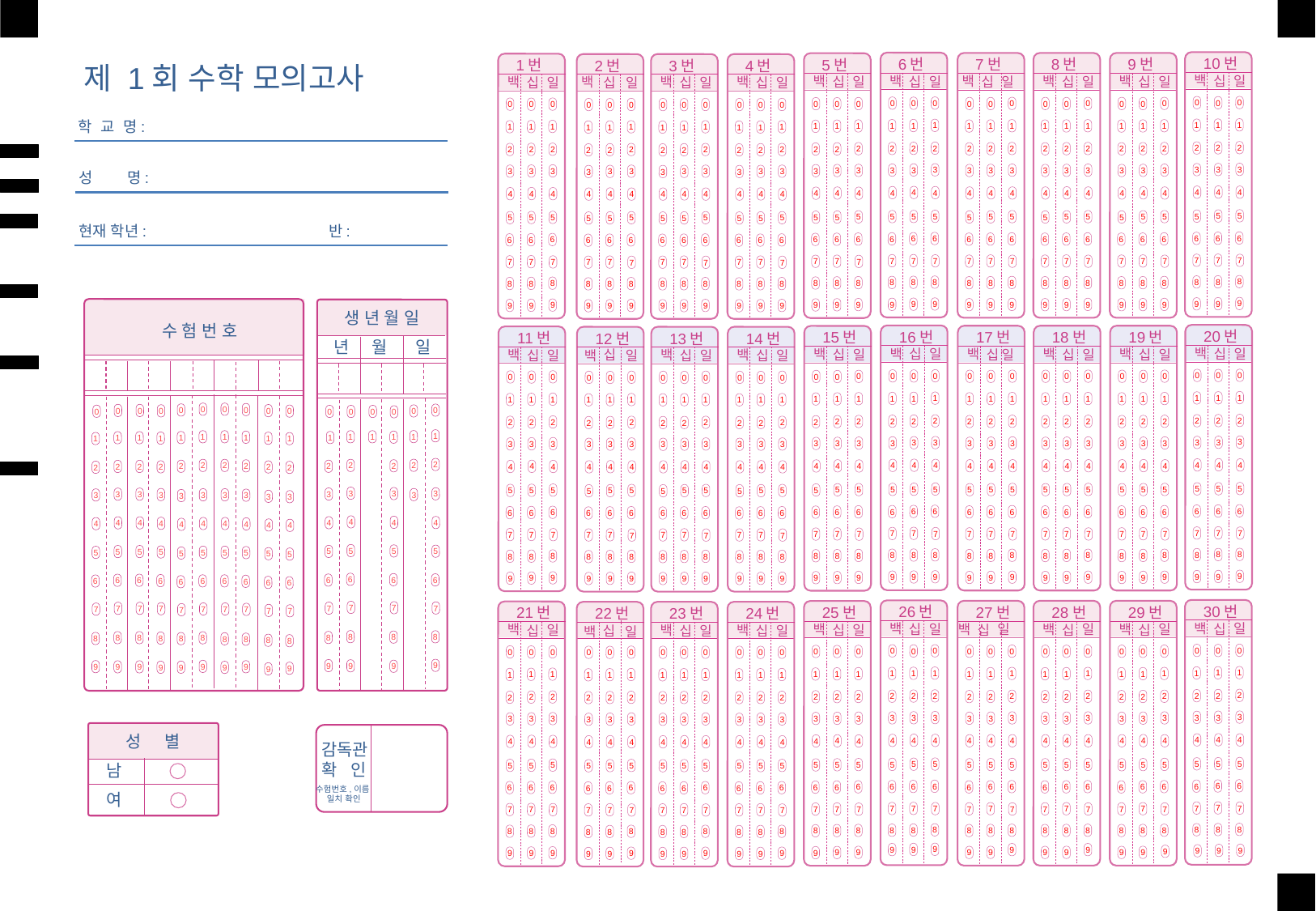

10번
6번
7번

0
0
0
1
1
1
2
2
2
3
3
3
4
4
4
5
5
5
6
6
6
7
7
7
8
8
8
9
9
9
17번

백
일
십
0
0
0
1
1
1
2
2
2
3
3
3
4
4
4
5
5
5
6
6
6
7
7
7
8
8
8
9
9
9
27번

0
0
0
1
1
1
2
2
2
3
3
3
4
4
4
5
5
5
6
6
6
7
7
7
8
8
8
9
9
9
백
일
십
8번
9번
5번
1번
2번
3번
4번

제 1회 수학 모의고사

백
일
십
백
일
십
백
일
십
백
일
십
백
일
십
백
일
십
백
백
일
십
백
일
십
십
일
0
0
0
0
0
0
0
0
0
0
0
0
0
0
0
0
0
0
0
0
0
0
0
0
0
0
0
학  교  명:
1
1
1
1
1
1
1
1
1
1
1
1
1
1
1
1
1
1
1
1
1
1
1
1
1
1
1
2
2
2
2
2
2
2
2
2
2
2
2
2
2
2
2
2
2
2
2
2
2
2
2
2
2
2

성        명:
3
3
3
3
3
3
3
3
3
3
3
3
3
3
3
3
3
3
3
3
3
3
3
3
3
3
3

4
4
4
4
4
4
4
4
4
4
4
4
4
4
4
4
4
4
4
4
4
4
4
4
4
4
4
5
5
5
5
5
5
5
5
5
5
5
5
5
5
5
5
5
5
5
5
5
5
5
5
5
5
5

현재 학년:                                          반:
6
6
6
6
6
6
6
6
6
6
6
6
6
6
6
6
6
6
6
6
6
6
6
6
6
6
6
7
7
7
7
7
7
7
7
7
7
7
7
7
7
7
7
7
7
7
7
7
7
7
7
7
7
7
8
8
8
8
8
8
8
8
8
8
8
8
8
8
8
8
8
8
8
8
8
8
8
8
8
8
8

9
9
9
9
9
9
9
9
9
9
9
9
9
9
9
9

9

9
9
9
9

생 년 월 일
년     월      일
0
0
0
0
0
0
1
1
1
1
1
1
2
2
2
2
2
3
3
3
3
3
4
4
4
4
5
5
5
5
6
6
6
6
7
7
7
7
8
8
8
8
9
9
9
9

감독관
확   인
수험번호,이름
일치 확인
9
9
9
9
9
9
수 험 번 호
20번
16번
18번
19번
15번
11번
12번
13번
14번

백
백
일
십
백
백
백
일
십
일
일
백
십
십
일
십
백
백
십
일
십
백
일
일
일
십
십

0
0
0
0
0
0
0
0
0
0
0
0
0
0
0
0
0
0
0
0
0
0
0
0
0
0
0
1
1
1
1
1
1
1
1
1
1
1
1
1
1
1
1
1
1
1
1
1
1
1
1
1
1
1
0
0
1
1
2
2
3
3
4
4
5
5
6
6
7
7
8
8
9
9
0
0
0
0
0
0
0
0
2
2
2
2
2
2
2
2
2
2
2
2
2
2
2
2
2
2
2
2
2
2
2
2
2
2
2
1
1
1
1
1
1
1
1
3
3
3
3
3
3
3
3
3
3
3
3
3
3
3
3
3
3
3
3
3
3
3
3
3
3
3
4
4
4
4
4
4
2
2
4
4
4
4
4
4
4
2
4
4
2
4
4
4
2
2
4
4
4
4
4
4
4
4
4
2
2

5
5
5
5
5
5
5
5
5
5
5
5
5
5
5
5
5
5
5
5
5
5
5
5
5
5
5
3
3
3
3
3
3
3
3
6
6
6
6
6
6
6
6
6
6
6
6
6
6
6
6
6
6
6
6
6
6
6
6
6
6
6
4
4
4
4
4
4
4
4
7
7
7
7
7
7
7
7
7
7
7
7
7
7
7
7
7
7
7
7
7
7
7
7
7
7
7
5
5
5
5
5
5
5
5
8
8
8
8
8
8
8
8
8
8
8
8
8
8
8
8
8
8
8
8
8
8
8
8
8
8
8
9
9
9
9
9
9
9
9
9
9
9
9
9
9
9
9
9
9
9
9
9
9
9
9
9
9
9
6
6
6
6
6
6
6
6
30번
26번
28번
29번
25번
21번
22번
23번
24번

7
7
7
7
7
7
7
7
백
일
십
백
일
십
백
일
십
백
일
십
백
일
십
백
일
십
백
일
십
백
일
십
백
일
십
십
백
일
8
8
8
8
8
8
8
8
0
0
0
0
0
0
0
0
0
0
0
0
0
0
0
0
0
0
0
0
0
0
0
0
0
0
0
9
9
9
9
9
9
9
9
1
1
1
1
1
1
1
1
1
1
1
1
1
1
1
1
1
1
1
1
1
1
1
1
1
1
1
2
2
2
2
2
2
2
2
2
2
2
2
2
2
2
2
2
2
2
2
2
2
2
2
2
2
2
3
3
3
3
3
3
3
3
3
3
3
3
3
3
3
3
3
3
3
3
3
3
3
3
3
3
3

성     별
4
4
4
4
4
4
4
4
4
4
4
4
4
4
4
4
4
4
4
4
4
4
4
4
4
4
4
남
5
5
5
5
5
5
5
5
5
5
5
5
5
5
5
5
5
5
5
5
5
5
5
5
5
5
5

6
6
6
6
6
6
6
6
6
6
6
6
6
6
6
6
6
6
6
6
6
6
6
6
6
6
6
여

7
7
7
7
7
7
7
7
7
7
7
7
7
7
7
7
7
7
7
7
7
7
7
7
7
7
7
8
8
8
8
8
8
8
8
8
8
8
8
8
8
8
8
8
8
8
8
8
8
8
8
8
8
8
9
9
9
9
9
9
9
9
9
9
9
9
9
9
9
9
9
9
9
9
9
9
9
9
9
9
9